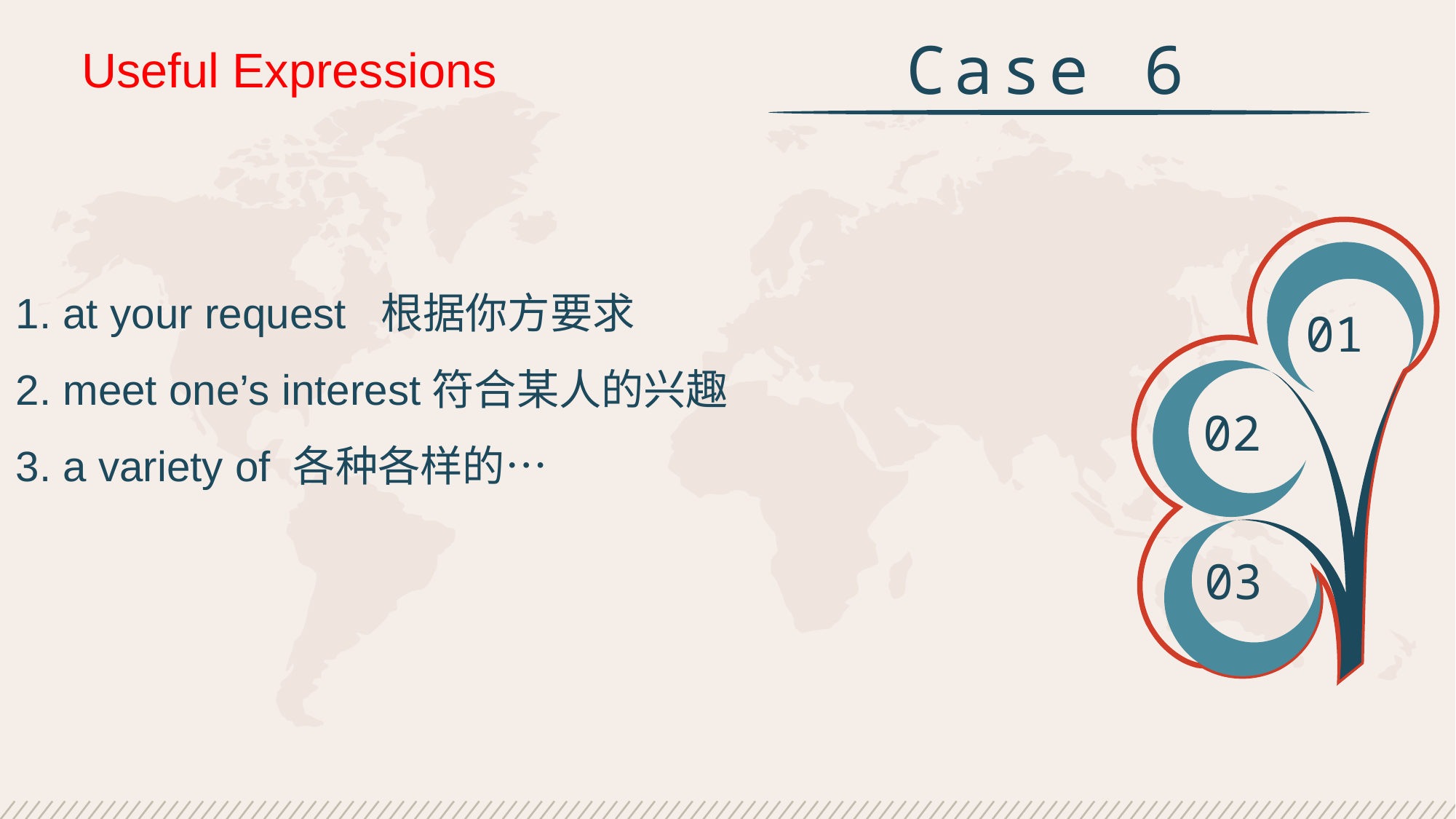

Case 6

Useful Expressions

1. at your request  根据你方要求
2. meet one’s interest符合某人的兴趣
3. a variety of 各种各样的…
01
02
03